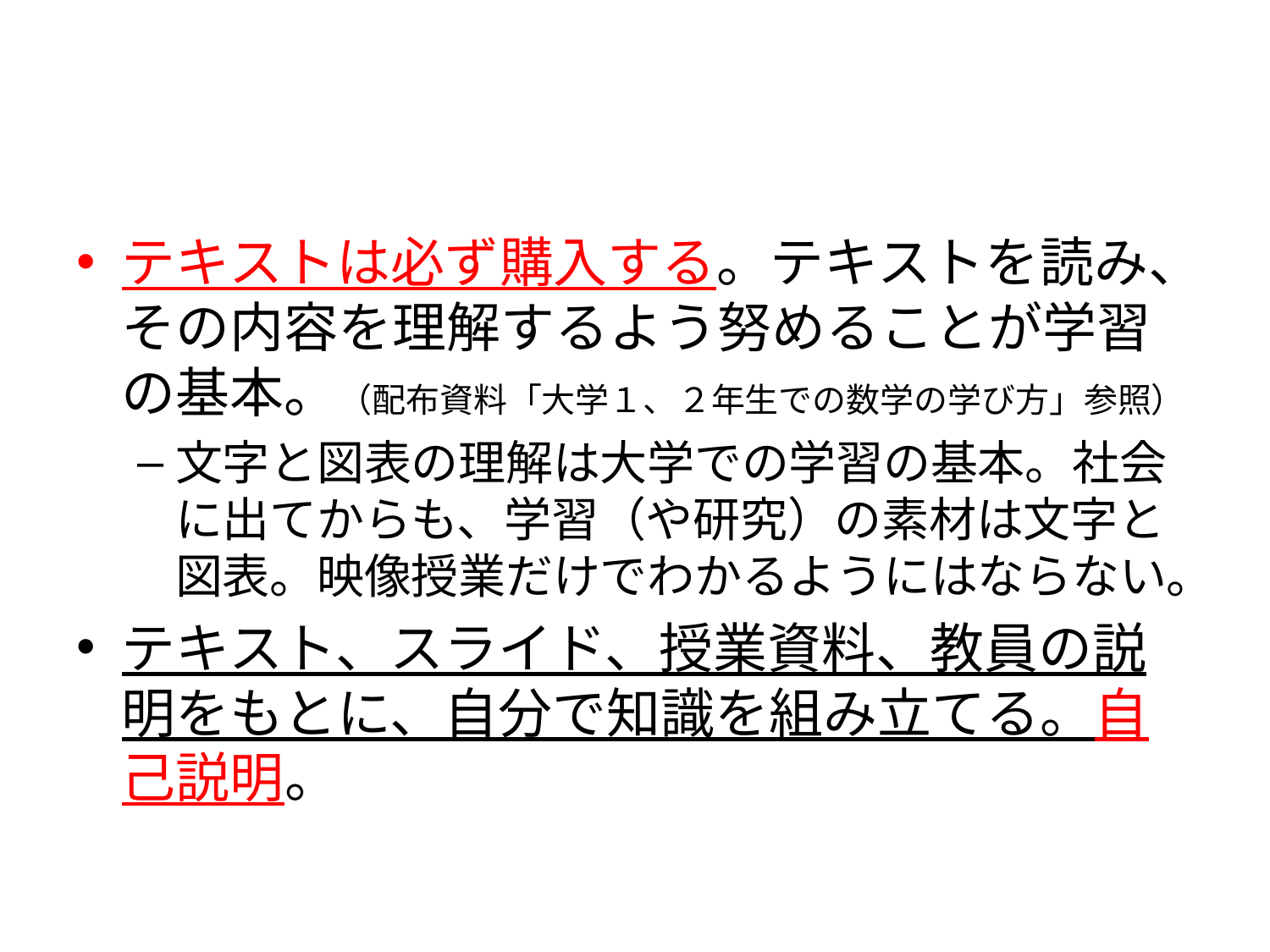

#
テキストは必ず購入する。テキストを読み、その内容を理解するよう努めることが学習の基本。（配布資料「大学１、２年生での数学の学び方」参照）
文字と図表の理解は大学での学習の基本。社会に出てからも、学習（や研究）の素材は文字と図表。映像授業だけでわかるようにはならない。
テキスト、スライド、授業資料、教員の説明をもとに、自分で知識を組み立てる。自己説明。